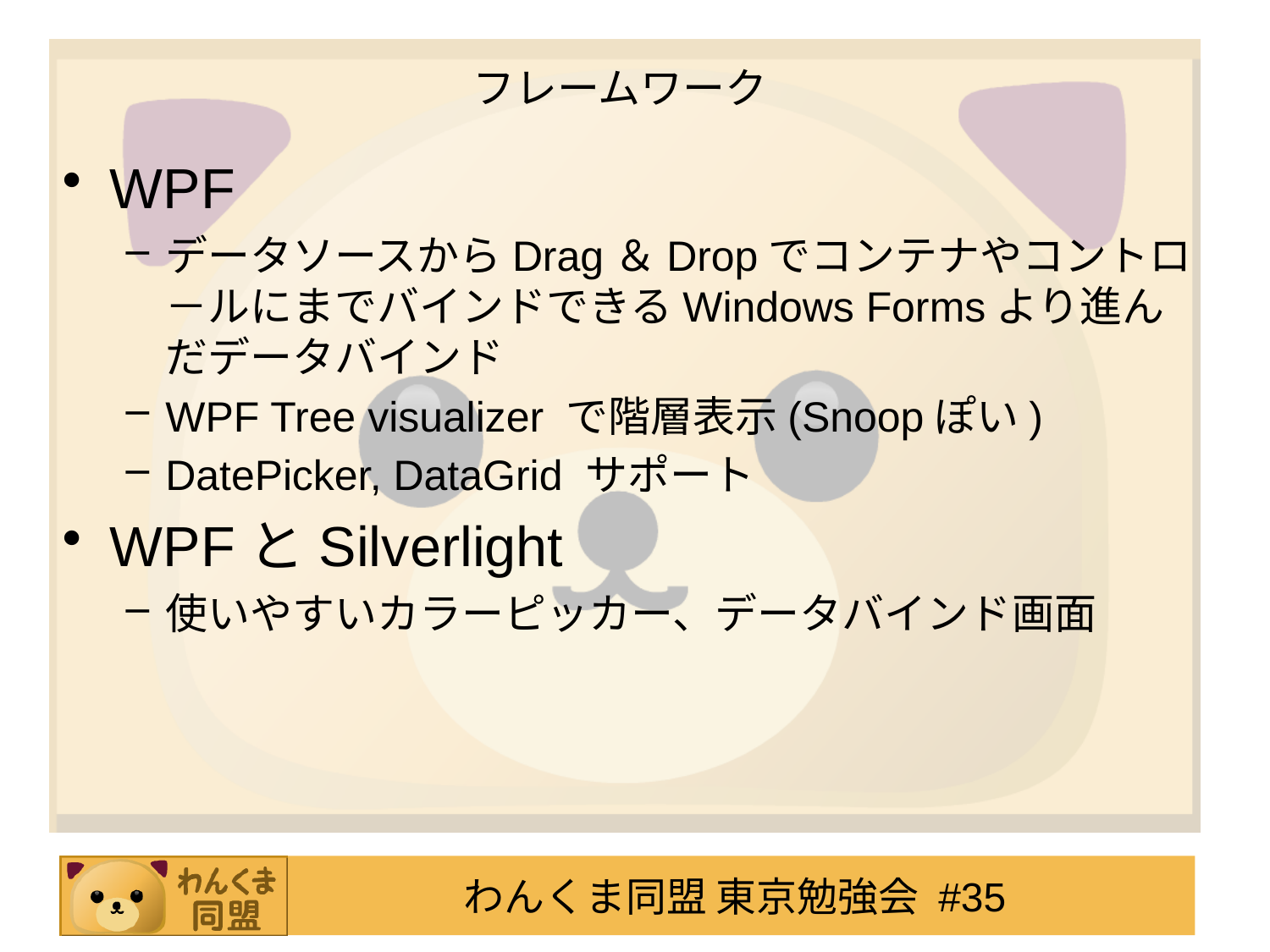

# フレームワーク
WPF
データソースからDrag＆Dropでコンテナやコントロ－ルにまでバインドできるWindows Formsより進んだデータバインド
WPF Tree visualizer で階層表示(Snoopぽい)
DatePicker, DataGrid サポート
WPFとSilverlight
使いやすいカラーピッカー、データバインド画面